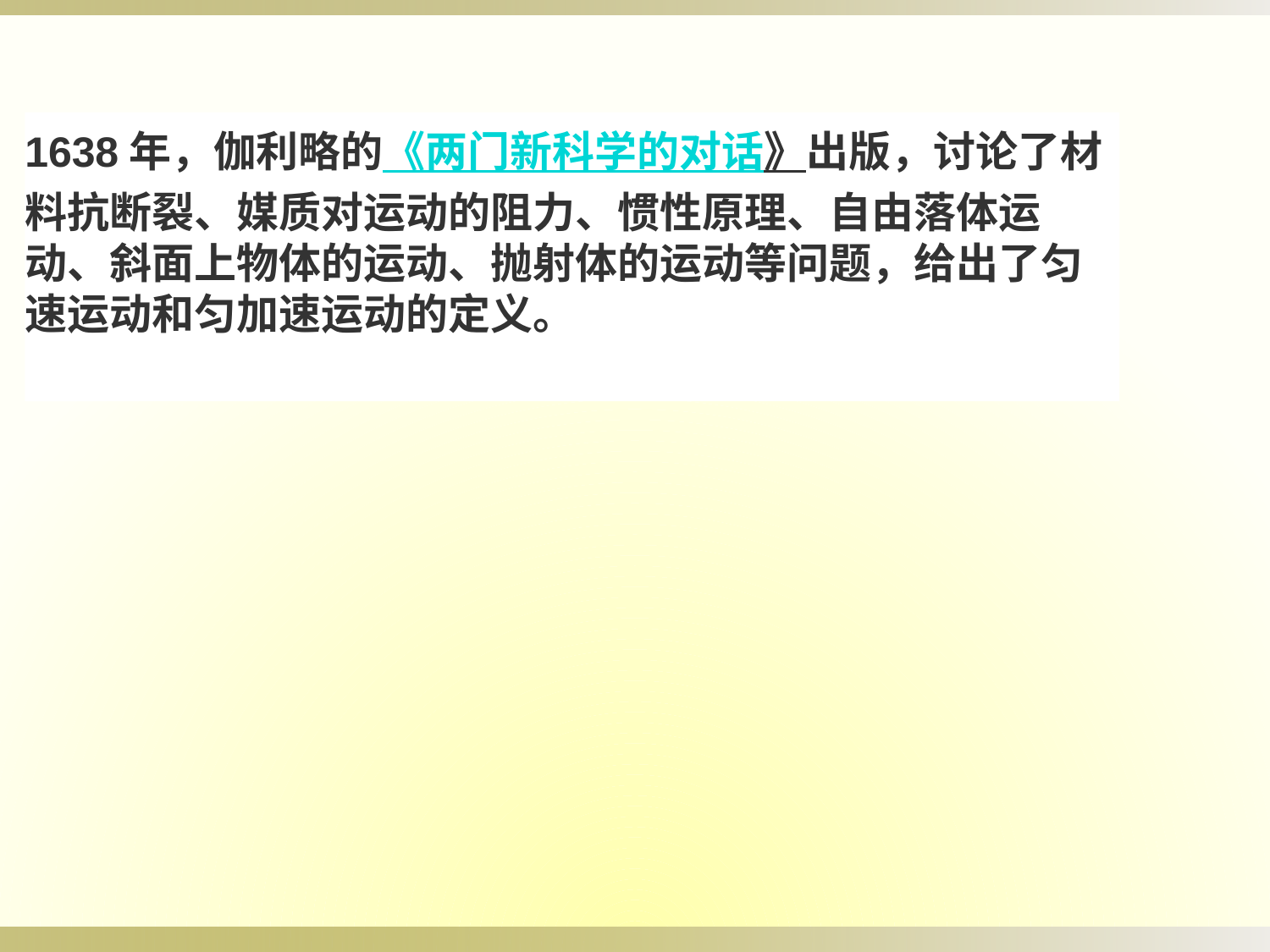

1638年，伽利略的《两门新科学的对话》出版，讨论了材料抗断裂、媒质对运动的阻力、惯性原理、自由落体运动、斜面上物体的运动、抛射体的运动等问题，给出了匀速运动和匀加速运动的定义。